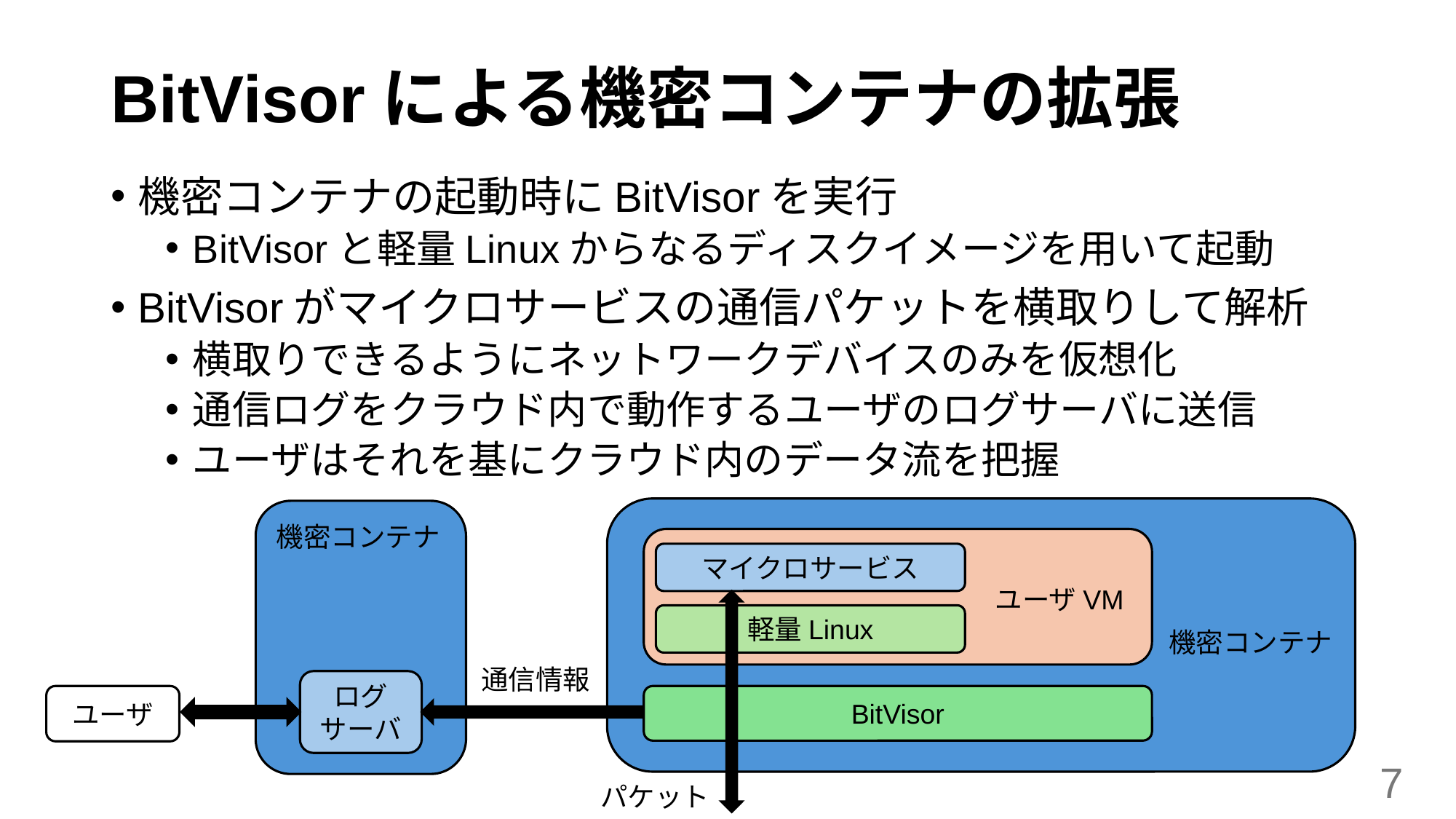

# BitVisorによる機密コンテナの拡張
機密コンテナの起動時にBitVisorを実行
BitVisorと軽量Linuxからなるディスクイメージを用いて起動
BitVisorがマイクロサービスの通信パケットを横取りして解析
横取りできるようにネットワークデバイスのみを仮想化
通信ログをクラウド内で動作するユーザのログサーバに送信
ユーザはそれを基にクラウド内のデータ流を把握

機密コンテナ

マイクロサービス
ユーザVM
軽量Linux
機密コンテナ
通信情報
ログサーバ
ユーザ
BitVisor

7
パケット